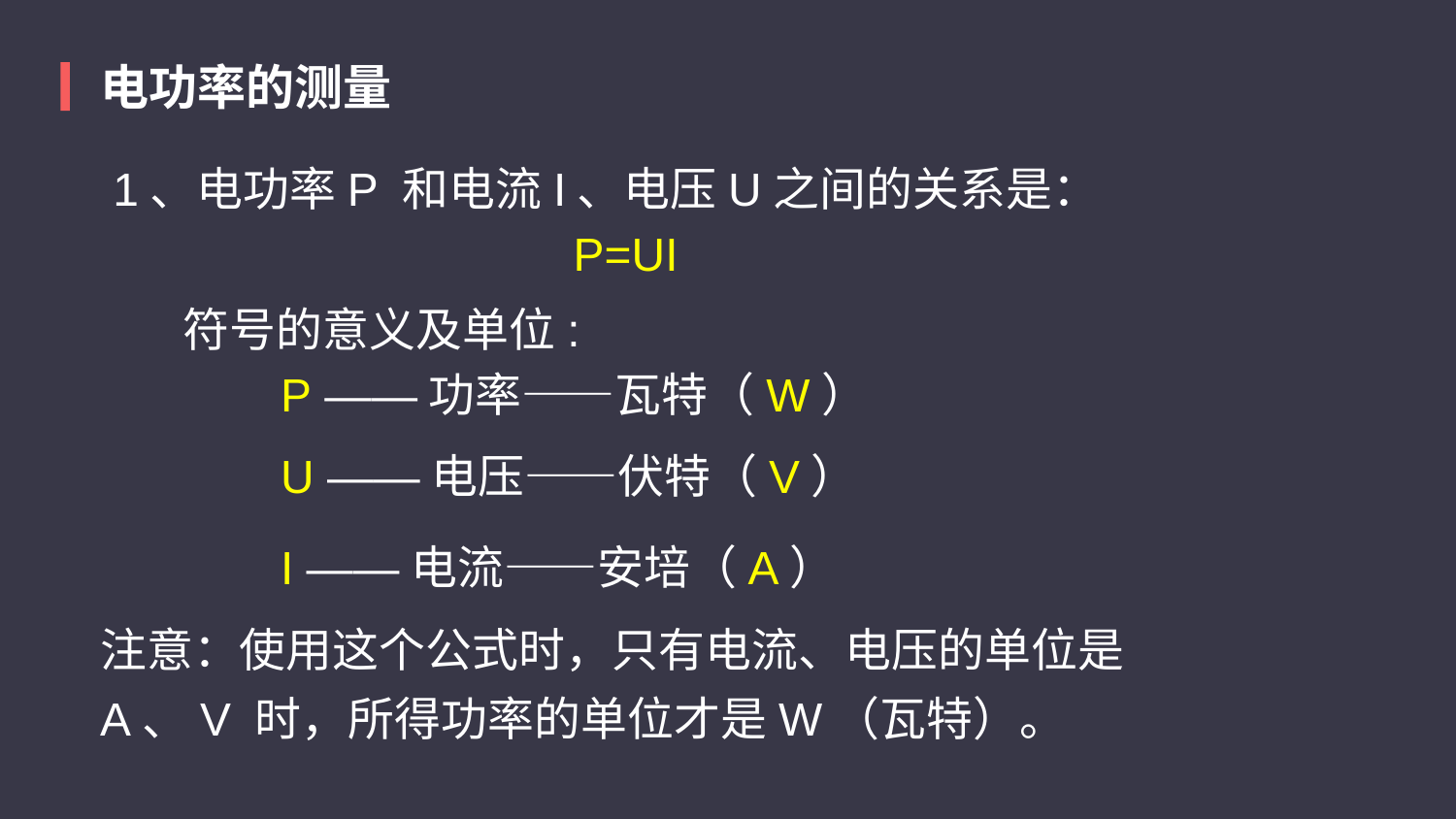

电功率的测量

 1、电功率P 和电流I、电压U之间的关系是：
P=UI
符号的意义及单位:
P ——功率——瓦特（W）
U ——电压——伏特（V）
I ——电流——安培（A）
注意：使用这个公式时，只有电流、电压的单位是A、V 时，所得功率的单位才是W（瓦特）。